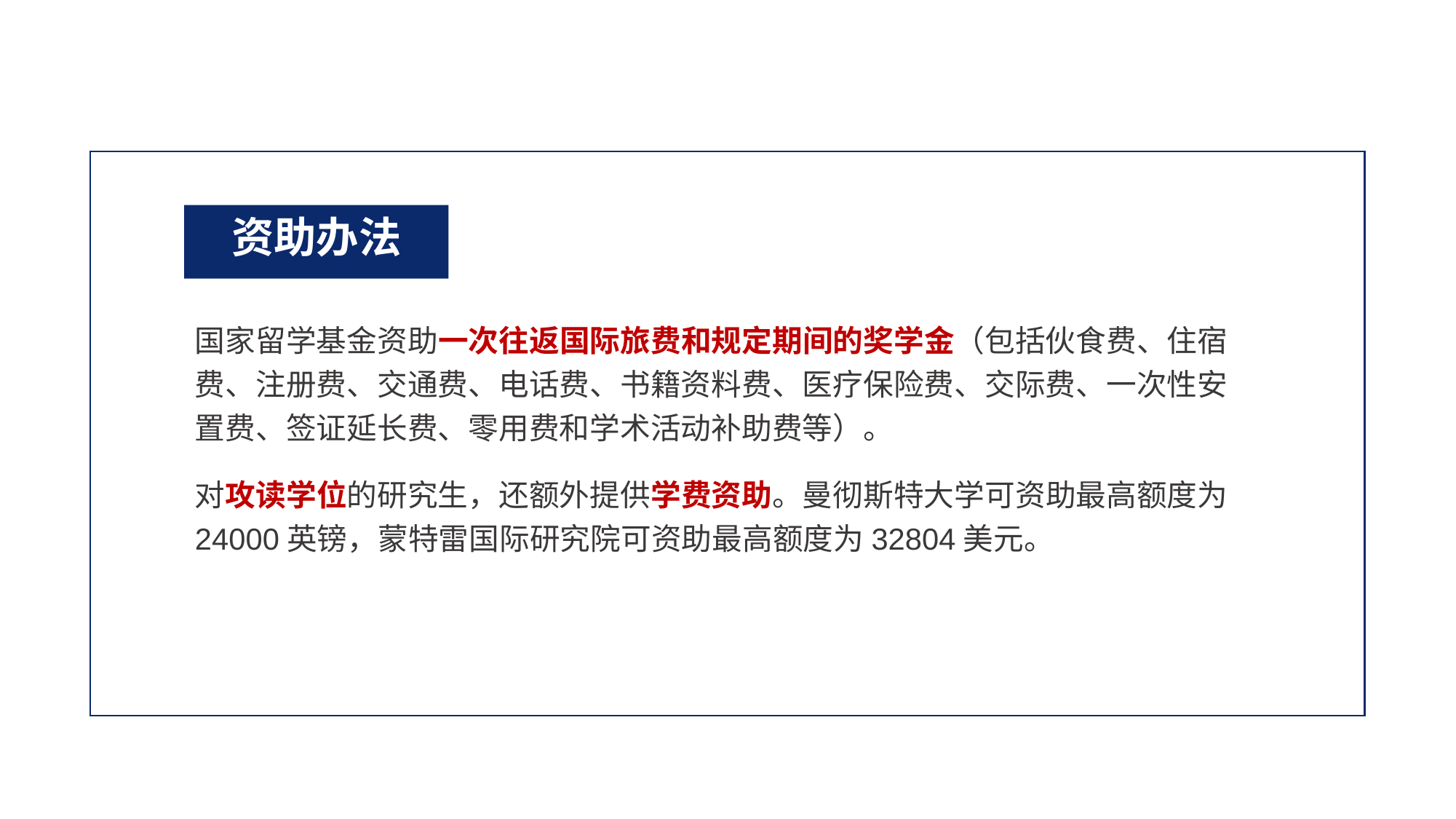

资助办法

国家留学基金资助一次往返国际旅费和规定期间的奖学金（包括伙食费、住宿费、注册费、交通费、电话费、书籍资料费、医疗保险费、交际费、一次性安置费、签证延长费、零用费和学术活动补助费等）。
对攻读学位的研究生，还额外提供学费资助。曼彻斯特大学可资助最高额度为24000英镑，蒙特雷国际研究院可资助最高额度为32804美元。